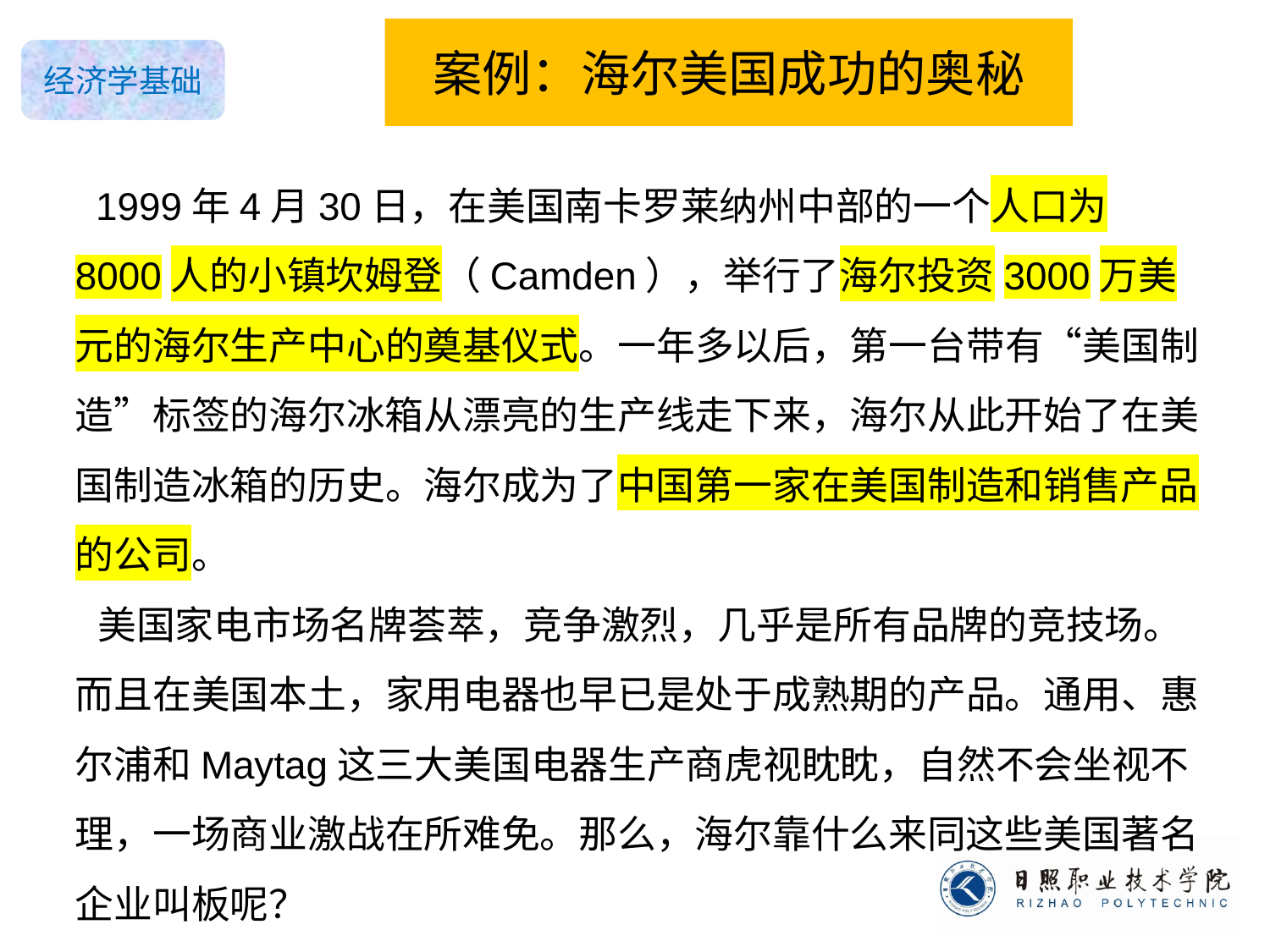

# 案例：海尔美国成功的奥秘
       1999年4月30日，在美国南卡罗莱纳州中部的一个人口为8000人的小镇坎姆登（Camden），举行了海尔投资3000万美元的海尔生产中心的奠基仪式。一年多以后，第一台带有“美国制造”标签的海尔冰箱从漂亮的生产线走下来，海尔从此开始了在美国制造冰箱的历史。海尔成为了中国第一家在美国制造和销售产品的公司。
       美国家电市场名牌荟萃，竞争激烈，几乎是所有品牌的竞技场。而且在美国本土，家用电器也早已是处于成熟期的产品。通用、惠尔浦和Maytag这三大美国电器生产商虎视眈眈，自然不会坐视不理，一场商业激战在所难免。那么，海尔靠什么来同这些美国著名企业叫板呢？

《经济学基础》